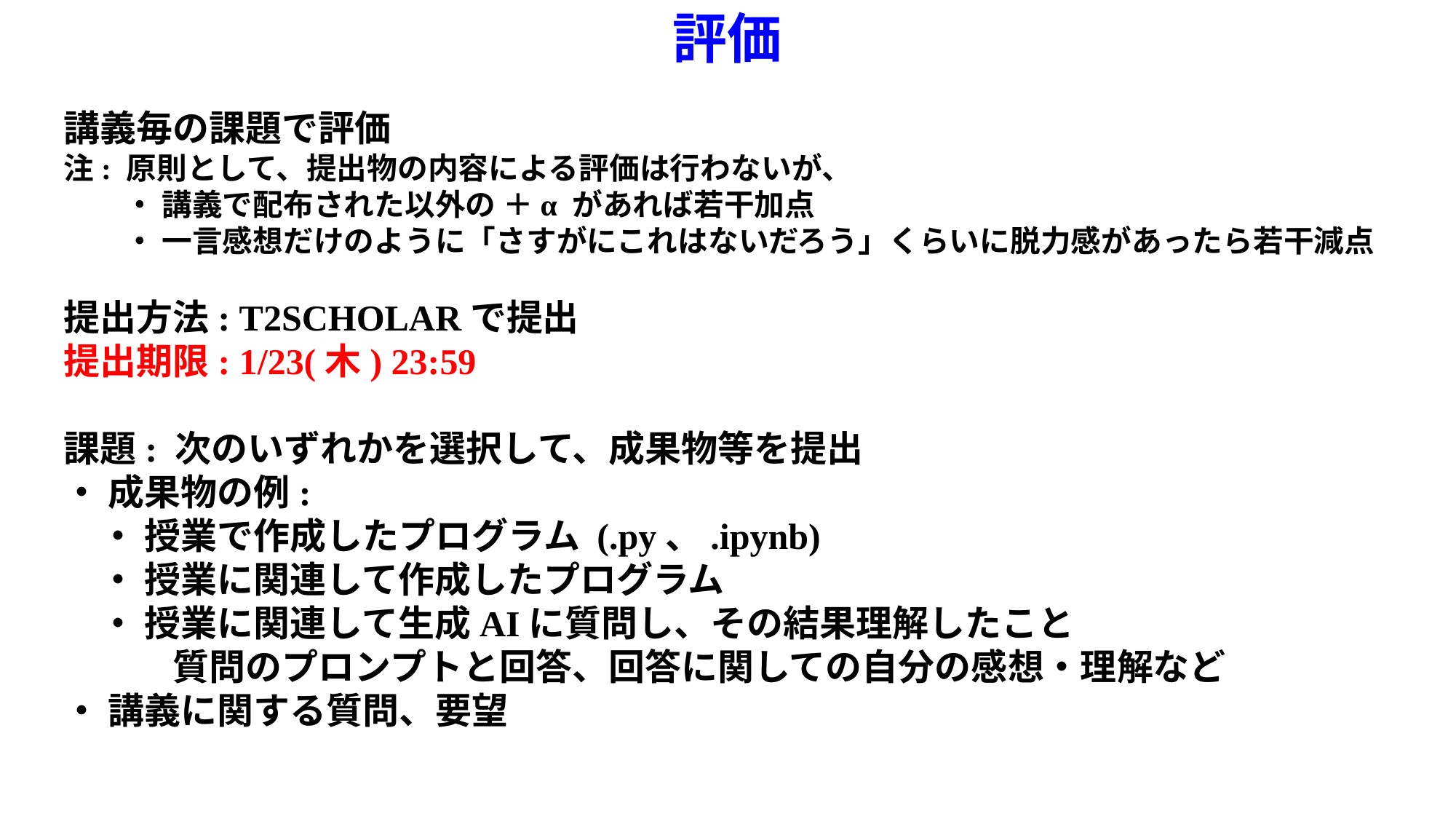

# 評価
講義毎の課題で評価
注: 原則として、提出物の内容による評価は行わないが、
　　・ 講義で配布された以外の ＋α があれば若干加点
　　・ 一言感想だけのように「さすがにこれはないだろう」くらいに脱力感があったら若干減点
提出方法: T2SCHOLARで提出
提出期限: 1/23(木) 23:59

課題: 次のいずれかを選択して、成果物等を提出
・ 成果物の例:
　・ 授業で作成したプログラム (.py、.ipynb)
　・ 授業に関連して作成したプログラム
　・ 授業に関連して生成AIに質問し、その結果理解したこと
　　　質問のプロンプトと回答、回答に関しての自分の感想・理解など
・ 講義に関する質問、要望